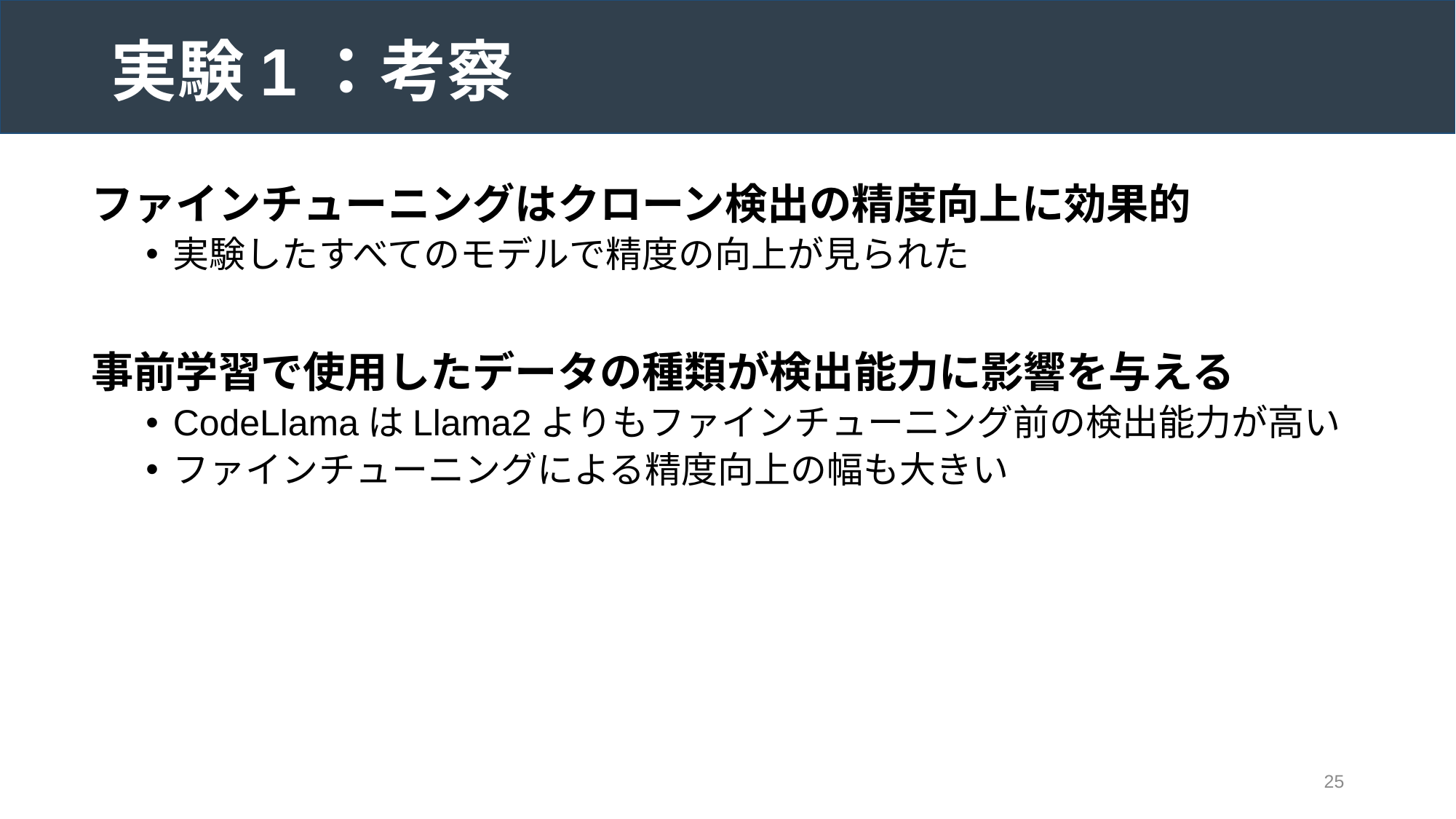

# 実験1：考察
ファインチューニングはクローン検出の精度向上に効果的
実験したすべてのモデルで精度の向上が見られた

事前学習で使用したデータの種類が検出能力に影響を与える
CodeLlamaはLlama2よりもファインチューニング前の検出能力が高い
ファインチューニングによる精度向上の幅も大きい
25